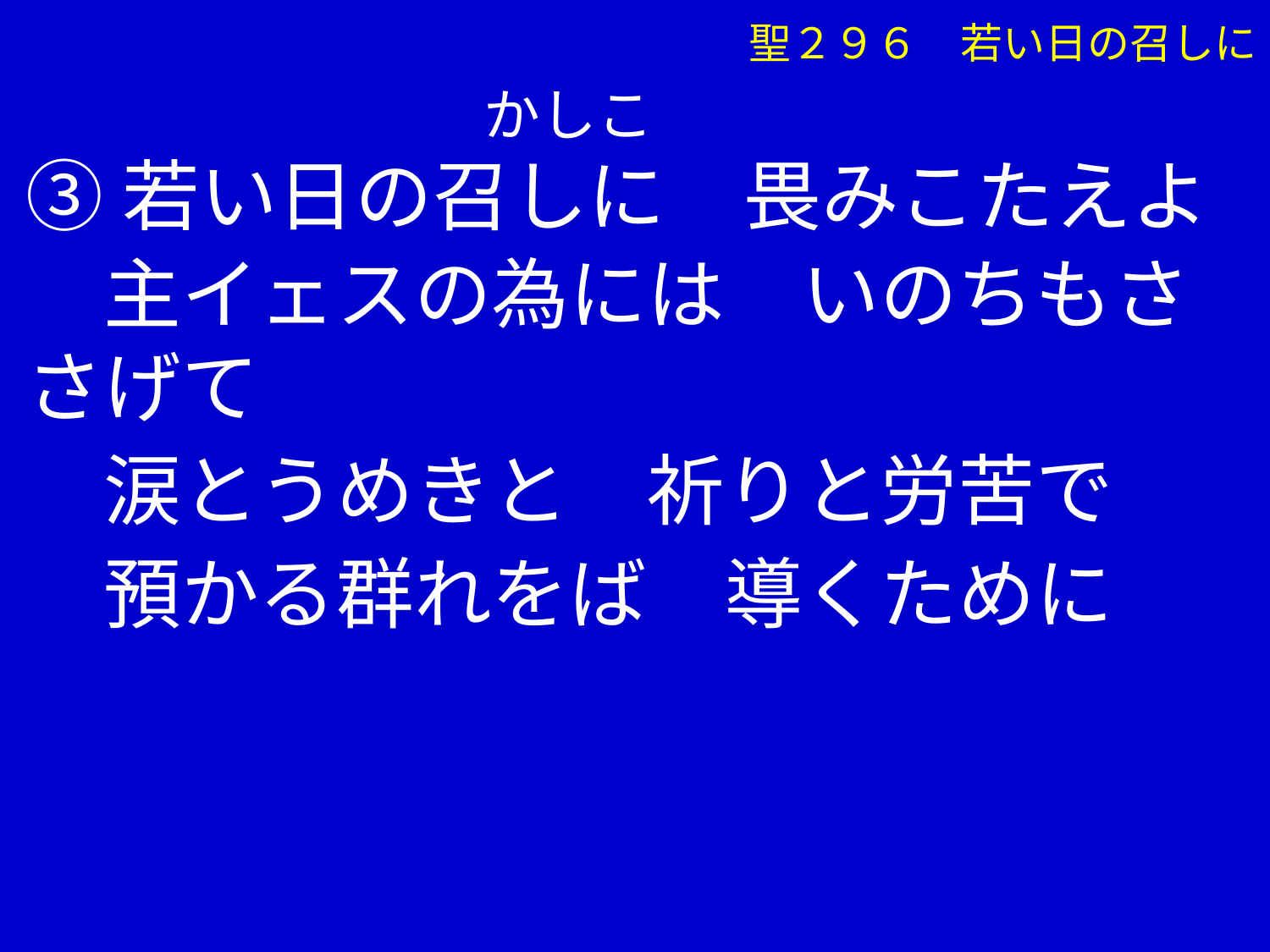

聖２９６　若い日の召しに
                                   かしこ
③若い日の召しに　畏みこたえよ
　主イェスの為には　いのちもささげて
　涙とうめきと　祈りと労苦で
　預かる群れをば　導くために